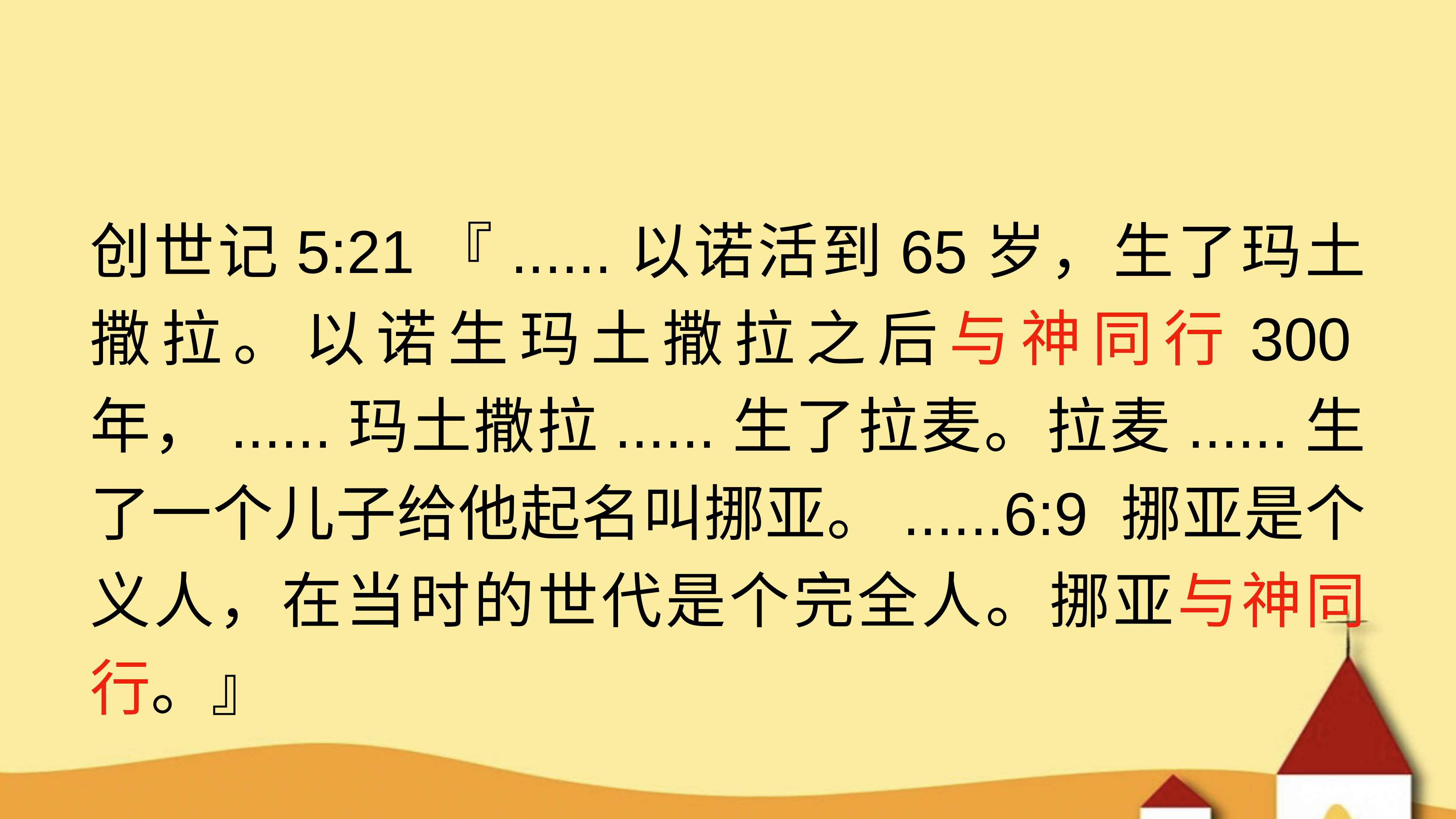

#
创世记5:21『......以诺活到65岁，生了玛土撒拉。以诺生玛土撒拉之后与神同行300年，......玛土撒拉......生了拉麦。拉麦......生了一个儿子给他起名叫挪亚。......6:9 挪亚是个义人，在当时的世代是个完全人。挪亚与神同行。』